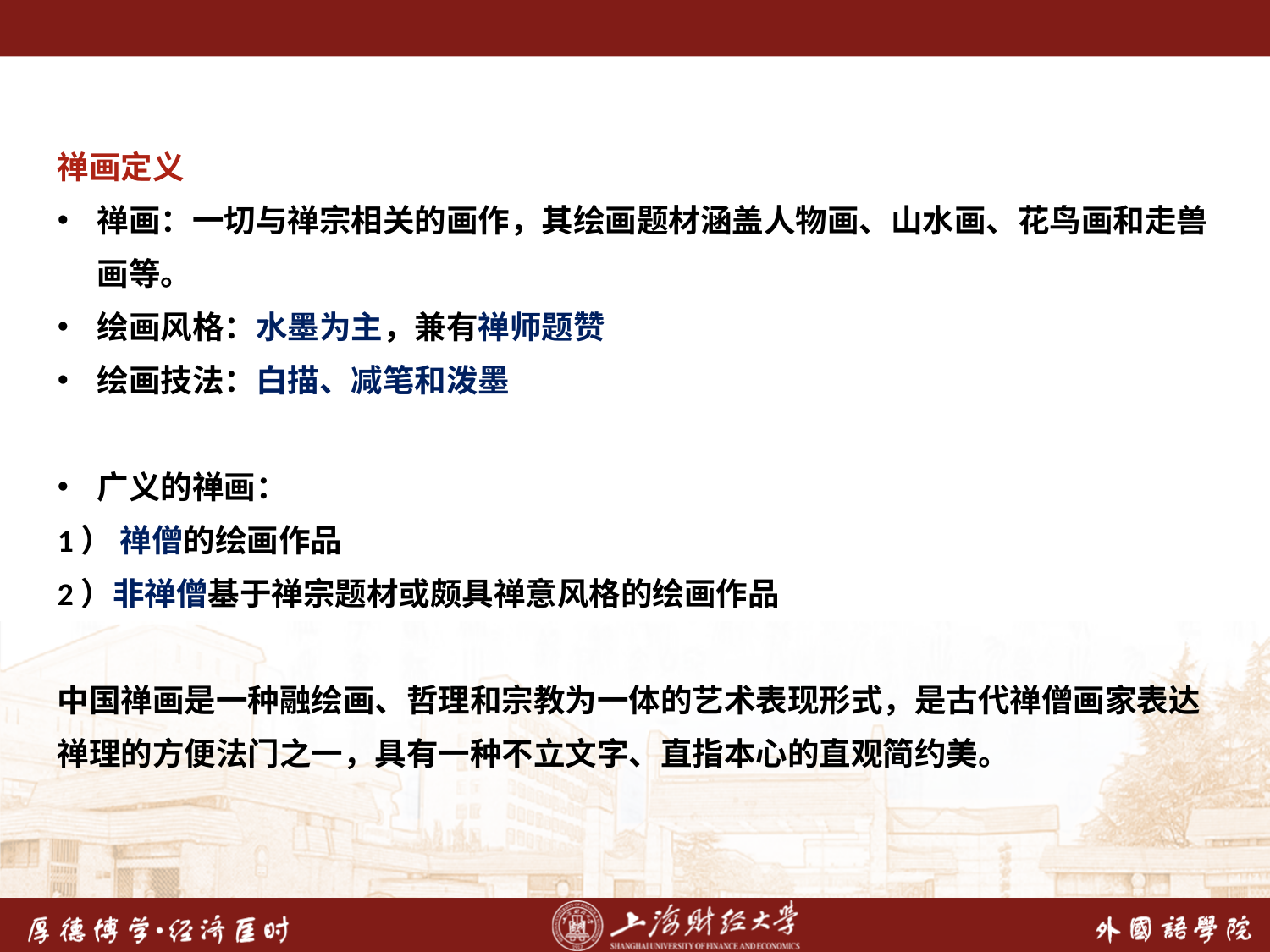

禅画定义
禅画：一切与禅宗相关的画作，其绘画题材涵盖人物画、山水画、花鸟画和走兽画等。
绘画风格：水墨为主，兼有禅师题赞
绘画技法：白描、减笔和泼墨

广义的禅画：
1） 禅僧的绘画作品
2）非禅僧基于禅宗题材或颇具禅意风格的绘画作品

中国禅画是一种融绘画、哲理和宗教为一体的艺术表现形式，是古代禅僧画家表达禅理的方便法门之一，具有一种不立文字、直指本心的直观简约美。